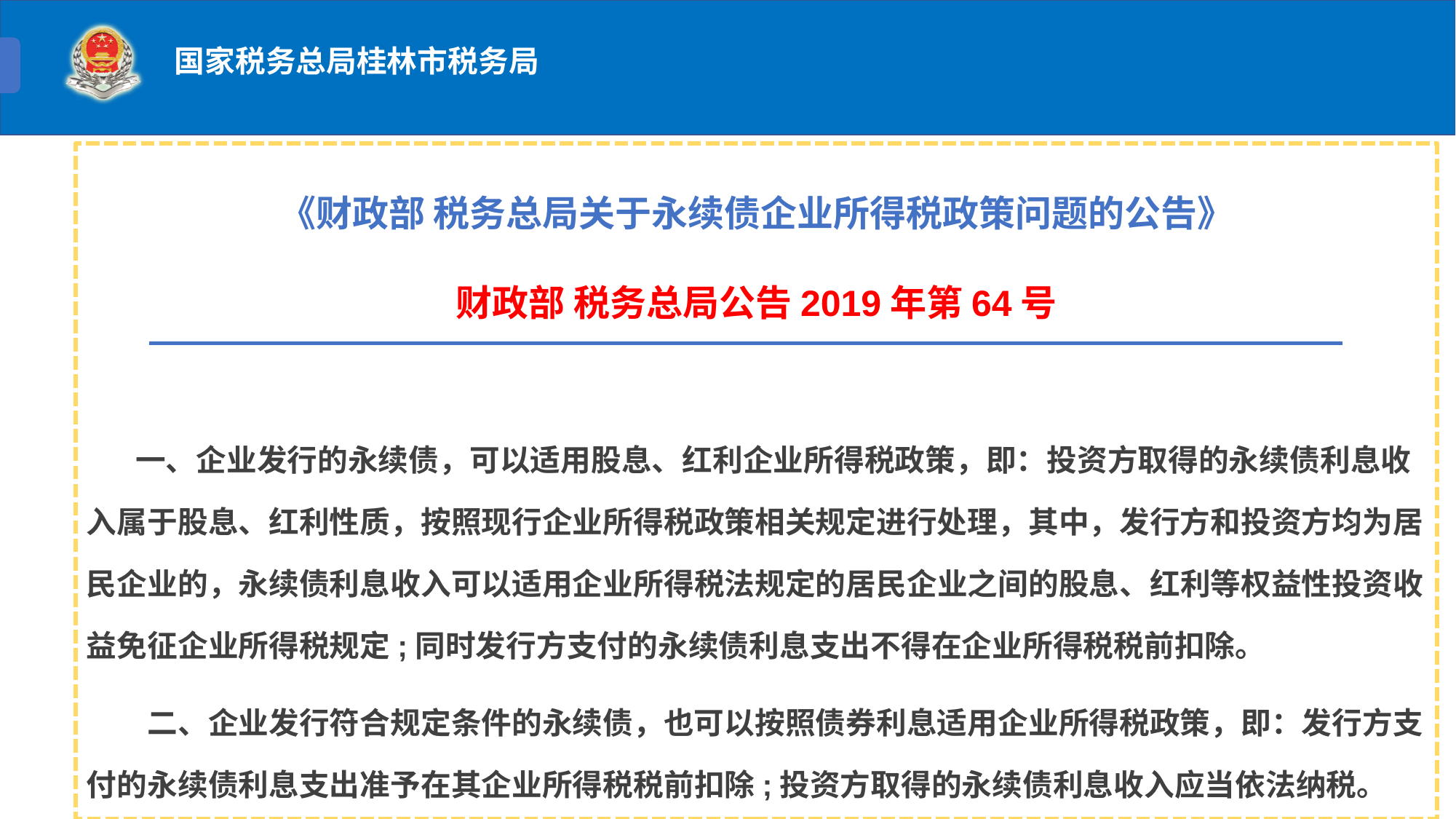

《财政部 税务总局关于永续债企业所得税政策问题的公告》
财政部 税务总局公告2019年第64号

      一、企业发行的永续债，可以适用股息、红利企业所得税政策，即：投资方取得的永续债利息收入属于股息、红利性质，按照现行企业所得税政策相关规定进行处理，其中，发行方和投资方均为居民企业的，永续债利息收入可以适用企业所得税法规定的居民企业之间的股息、红利等权益性投资收益免征企业所得税规定;同时发行方支付的永续债利息支出不得在企业所得税税前扣除。
　　二、企业发行符合规定条件的永续债，也可以按照债券利息适用企业所得税政策，即：发行方支付的永续债利息支出准予在其企业所得税税前扣除;投资方取得的永续债利息收入应当依法纳税。